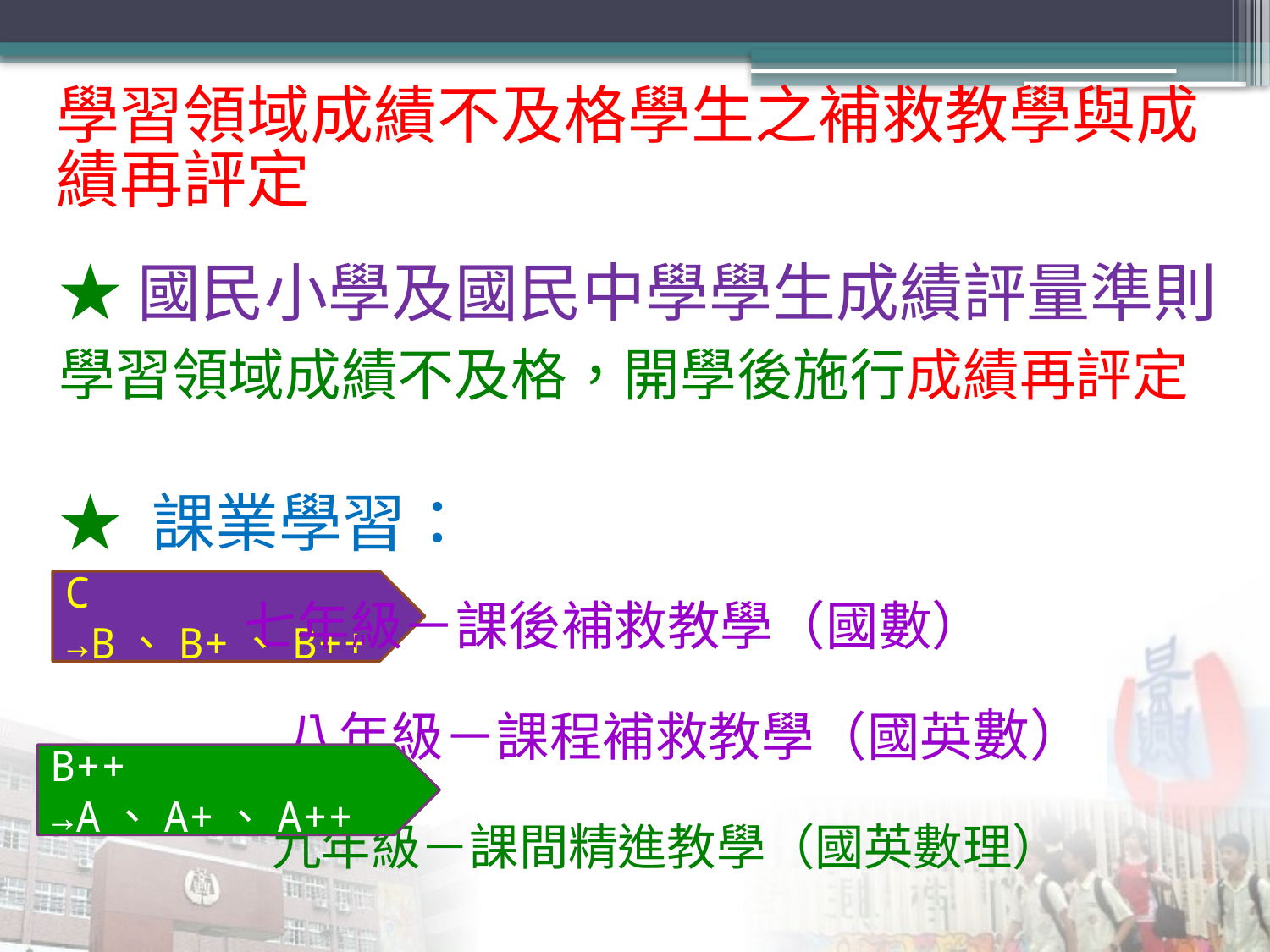

學習領域成績不及格學生之補救教學與成績再評定
★國民小學及國民中學學生成績評量準則
學習領域成績不及格，開學後施行成績再評定

★ 課業學習：
            七年級－課後補救教學（國數）
	              八年級－課程補救教學（國英數）
	            九年級－課間精進教學（國英數理）
C →B、B+、B++
B++ →A、A+、A++